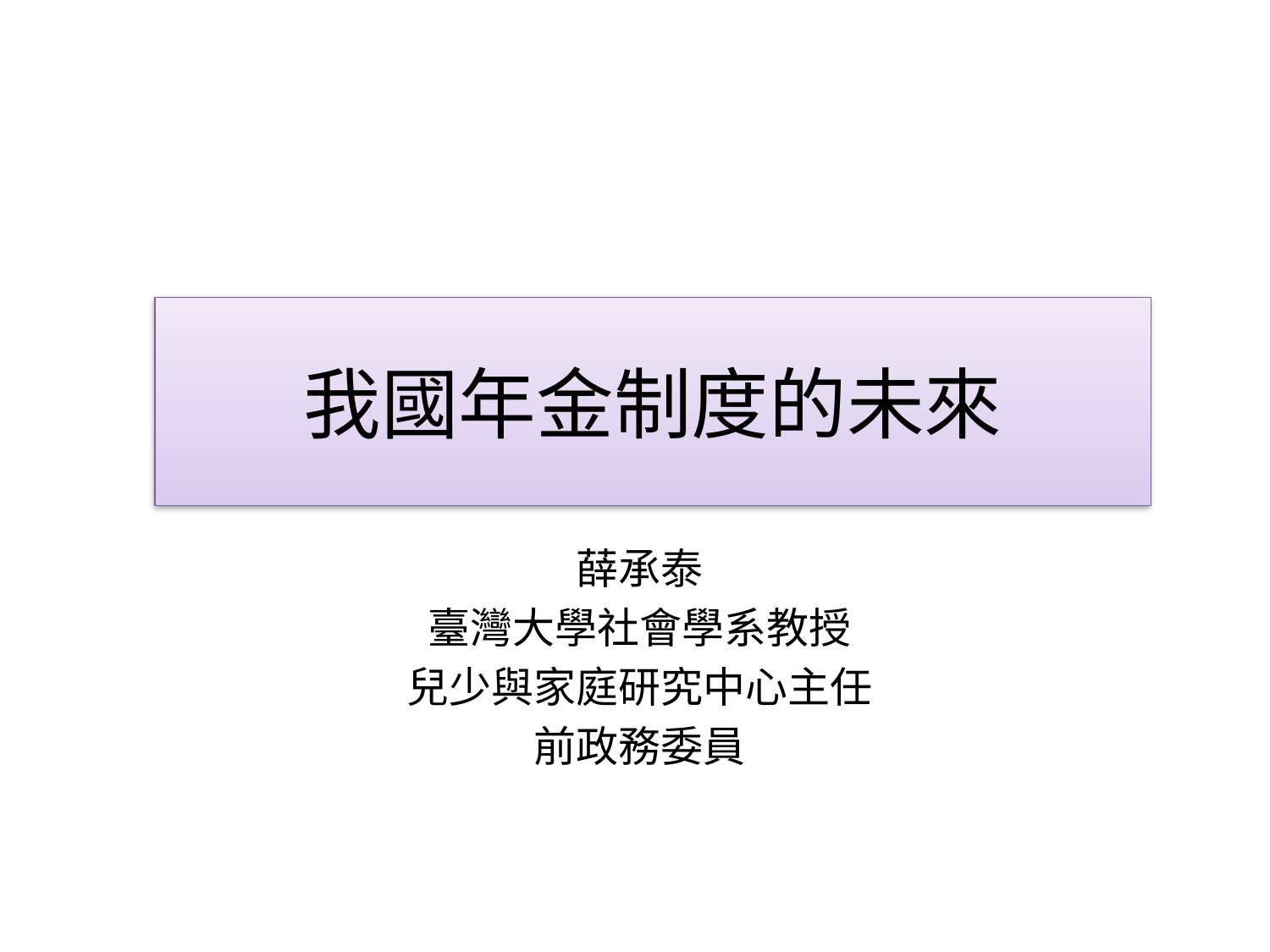

# 我國年金制度的未來
薛承泰
臺灣大學社會學系教授
兒少與家庭研究中心主任
前政務委員